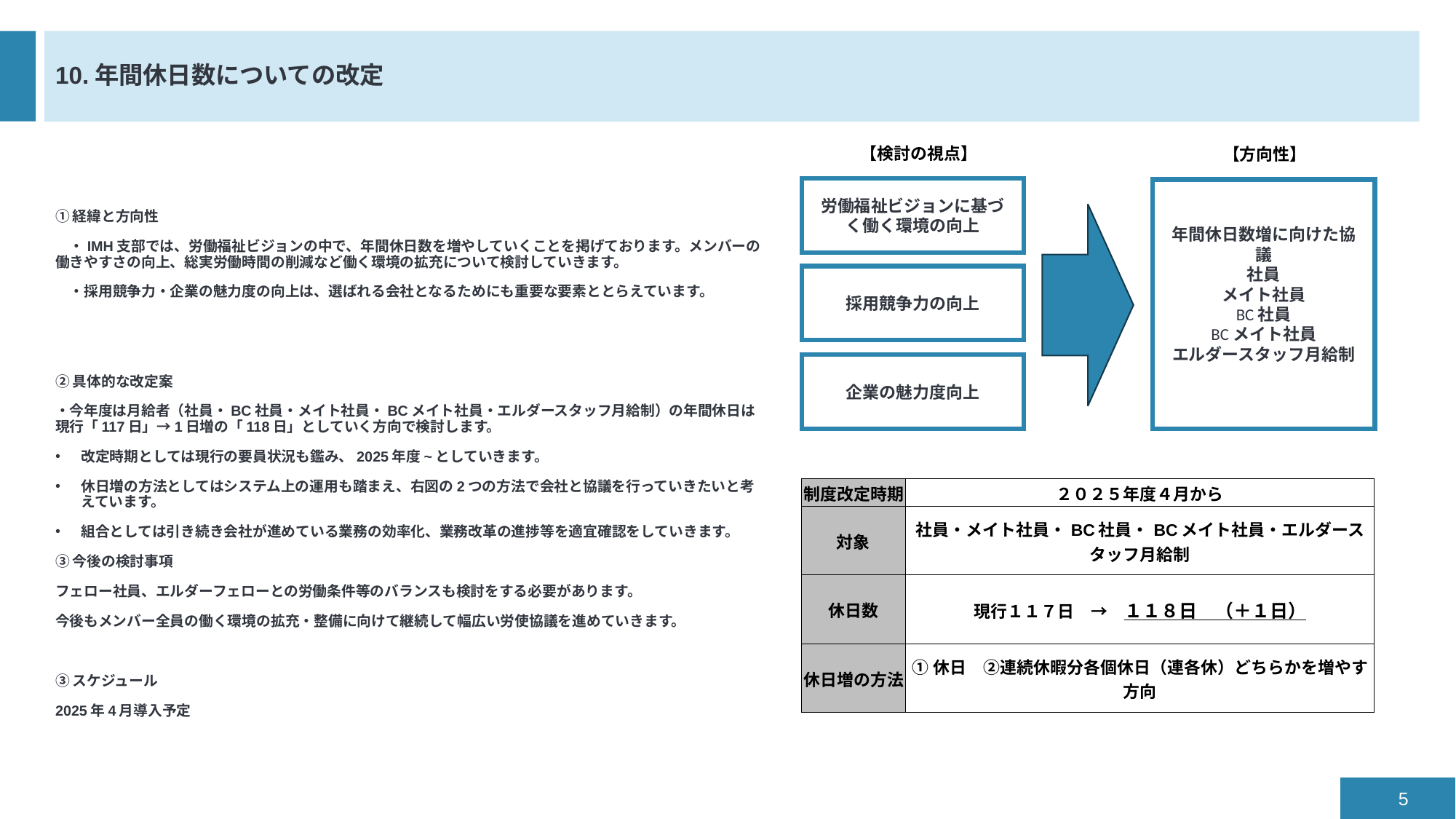

# 10.年間休日数についての改定
【検討の視点】
【方向性】
労働福祉ビジョンに基づく働く環境の向上
年間休日数増に向けた協議
社員
メイト社員
BC社員
BCメイト社員
エルダースタッフ月給制

採用競争力の向上
企業の魅力度向上
➀経緯と方向性
　・IMH支部では、労働福祉ビジョンの中で、年間休日数を増やしていくことを掲げております。メンバーの働きやすさの向上、総実労働時間の削減など働く環境の拡充について検討していきます。
　・採用競争力・企業の魅力度の向上は、選ばれる会社となるためにも重要な要素ととらえています。

➁具体的な改定案
・今年度は月給者（社員・BC社員・メイト社員・BCメイト社員・エルダースタッフ月給制）の年間休日は現行「117日」→1日増の「118日」としていく方向で検討します。
改定時期としては現行の要員状況も鑑み、2025年度~としていきます。
休日増の方法としてはシステム上の運用も踏まえ、右図の2つの方法で会社と協議を行っていきたいと考えています。
組合としては引き続き会社が進めている業務の効率化、業務改革の進捗等を適宜確認をしていきます。
➂今後の検討事項
フェロー社員、エルダーフェローとの労働条件等のバランスも検討をする必要があります。
今後もメンバー全員の働く環境の拡充・整備に向けて継続して幅広い労使協議を進めていきます。

➂スケジュール
2025年4月導入予定
| 制度改定時期 | ２０２５年度４月から |
| --- | --- |
| 対象 | 社員・メイト社員・BC社員・BCメイト社員・エルダースタッフ月給制 |
| 休日数 | 現行１１７日　→　１１８日　（＋１日） |
| 休日増の方法 | ➀休日　➁連続休暇分各個休日（連各休）どちらかを増やす方向 |
5